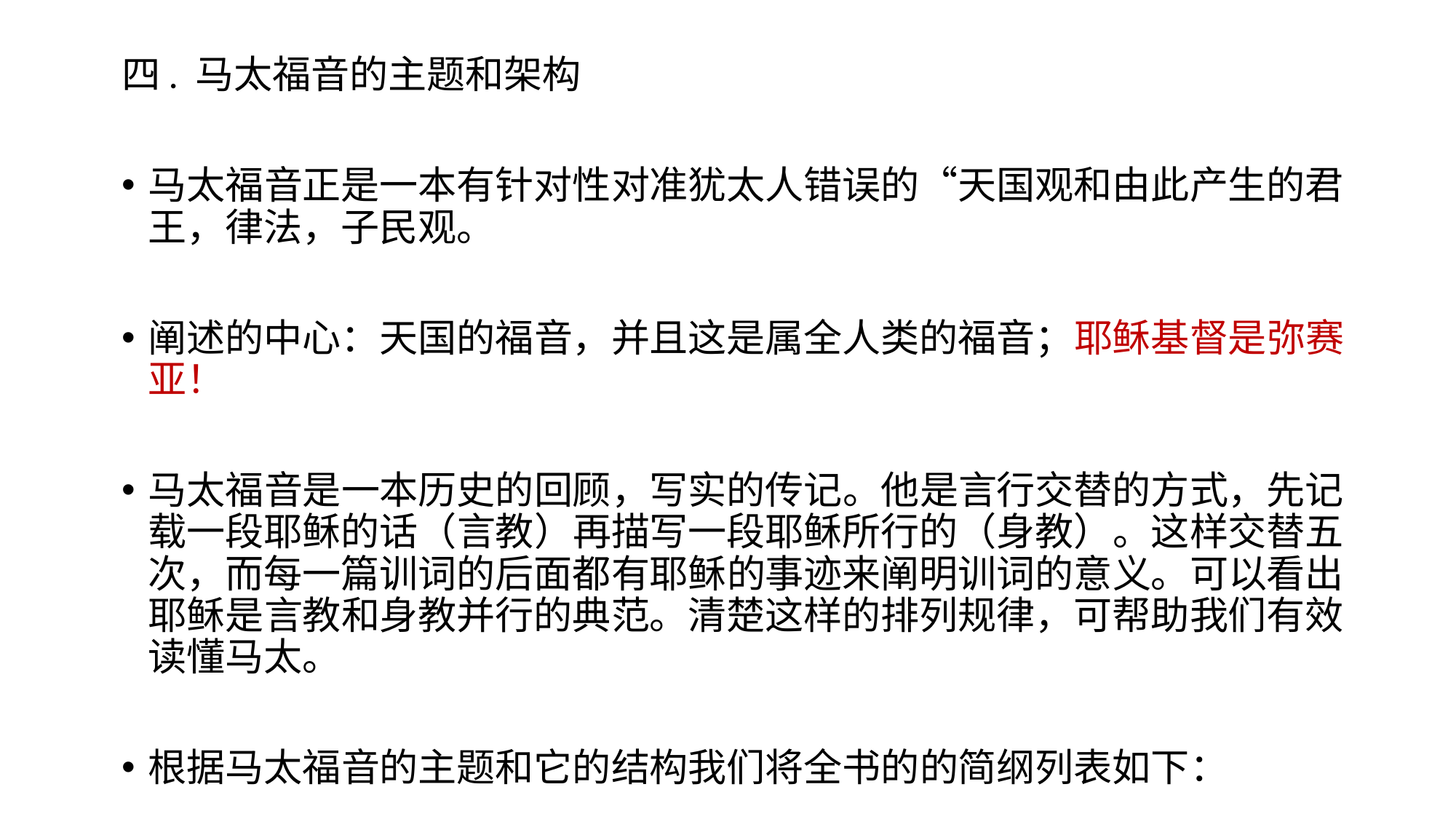

四. 马太福音的主题和架构

马太福音正是一本有针对性对准犹太人错误的“天国观和由此产生的君王，律法，子民观。

阐述的中心：天国的福音，并且这是属全人类的福音；耶稣基督是弥赛亚！

马太福音是一本历史的回顾，写实的传记。他是言行交替的方式，先记载一段耶稣的话（言教）再描写一段耶稣所行的（身教）。这样交替五次，而每一篇训词的后面都有耶稣的事迹来阐明训词的意义。可以看出耶稣是言教和身教并行的典范。清楚这样的排列规律，可帮助我们有效读懂马太。

根据马太福音的主题和它的结构我们将全书的的简纲列表如下：